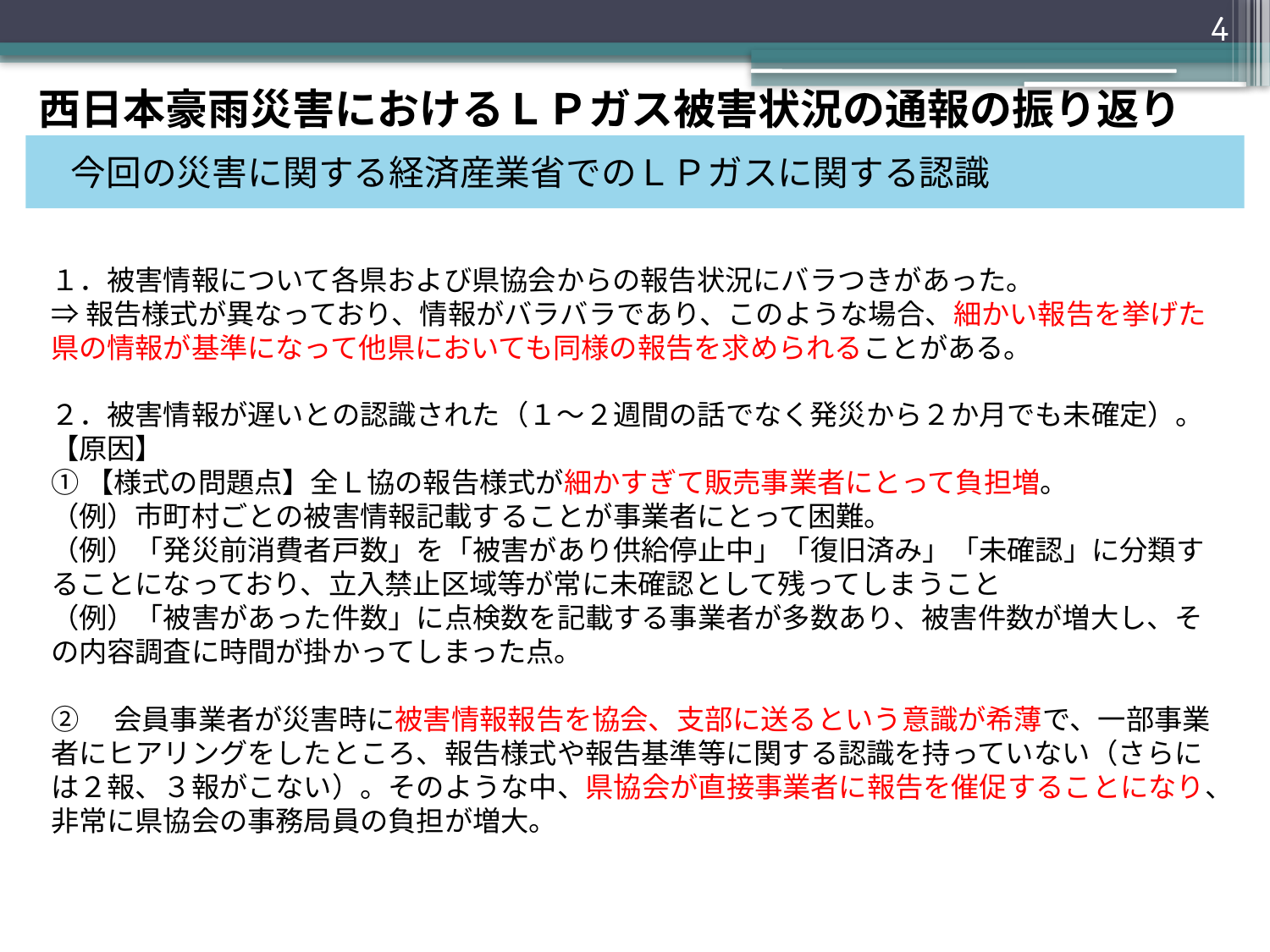

4
西日本豪雨災害におけるＬＰガス被害状況の通報の振り返り
今回の災害に関する経済産業省でのＬＰガスに関する認識
１．被害情報について各県および県協会からの報告状況にバラつきがあった。
⇒報告様式が異なっており、情報がバラバラであり、このような場合、細かい報告を挙げた県の情報が基準になって他県においても同様の報告を求められることがある。

２．被害情報が遅いとの認識された（１～２週間の話でなく発災から２か月でも未確定）。
【原因】
①【様式の問題点】全Ｌ協の報告様式が細かすぎて販売事業者にとって負担増。
（例）市町村ごとの被害情報記載することが事業者にとって困難。
（例）「発災前消費者戸数」を「被害があり供給停止中」「復旧済み」「未確認」に分類することになっており、立入禁止区域等が常に未確認として残ってしまうこと
（例）「被害があった件数」に点検数を記載する事業者が多数あり、被害件数が増大し、その内容調査に時間が掛かってしまった点。

②　会員事業者が災害時に被害情報報告を協会、支部に送るという意識が希薄で、一部事業者にヒアリングをしたところ、報告様式や報告基準等に関する認識を持っていない（さらには２報、３報がこない）。そのような中、県協会が直接事業者に報告を催促することになり、非常に県協会の事務局員の負担が増大。